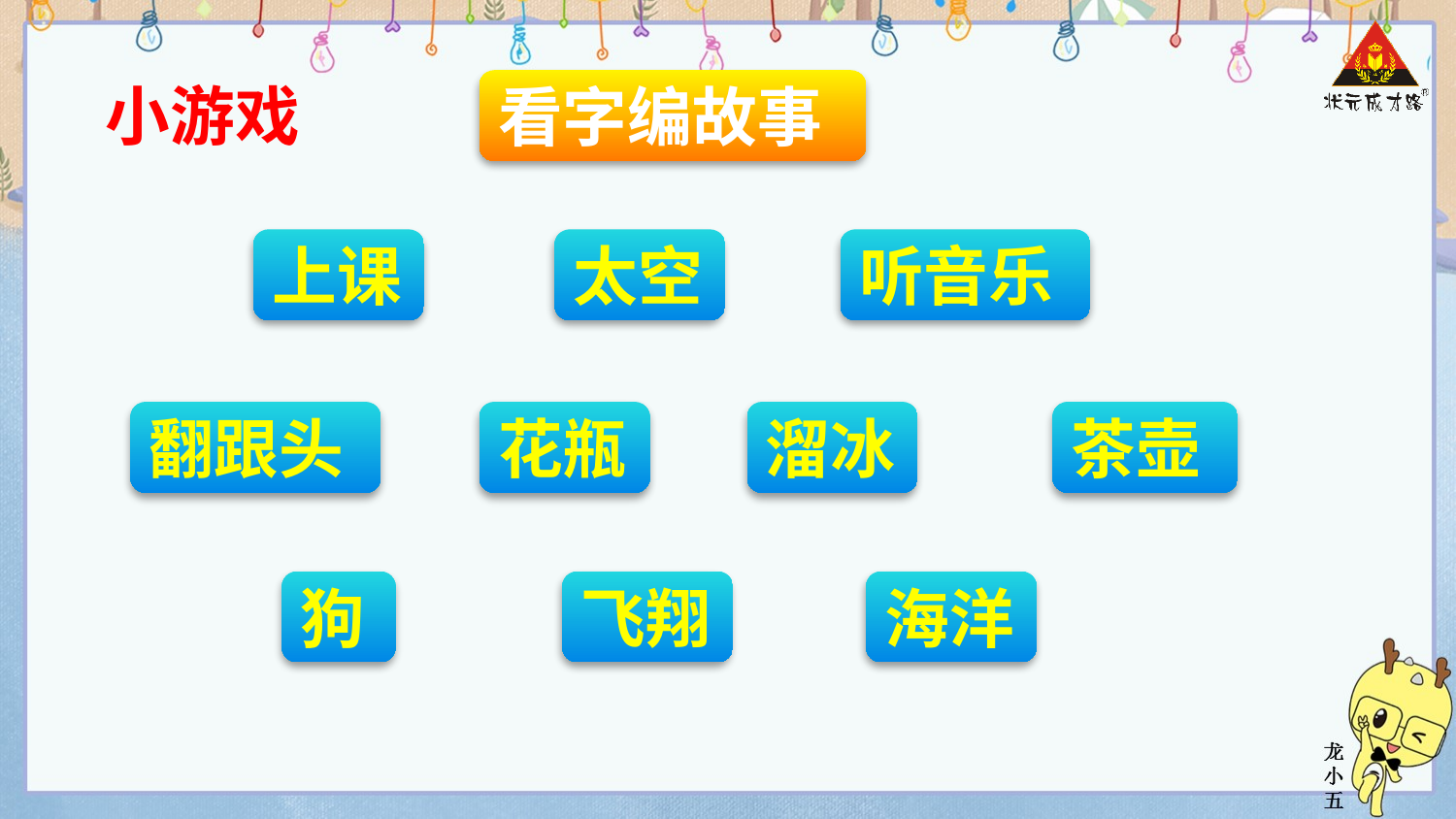

小游戏

看字编故事

上课

太空

听音乐
茶壶
翻跟头

花瓶

溜冰

狗

飞翔

海洋